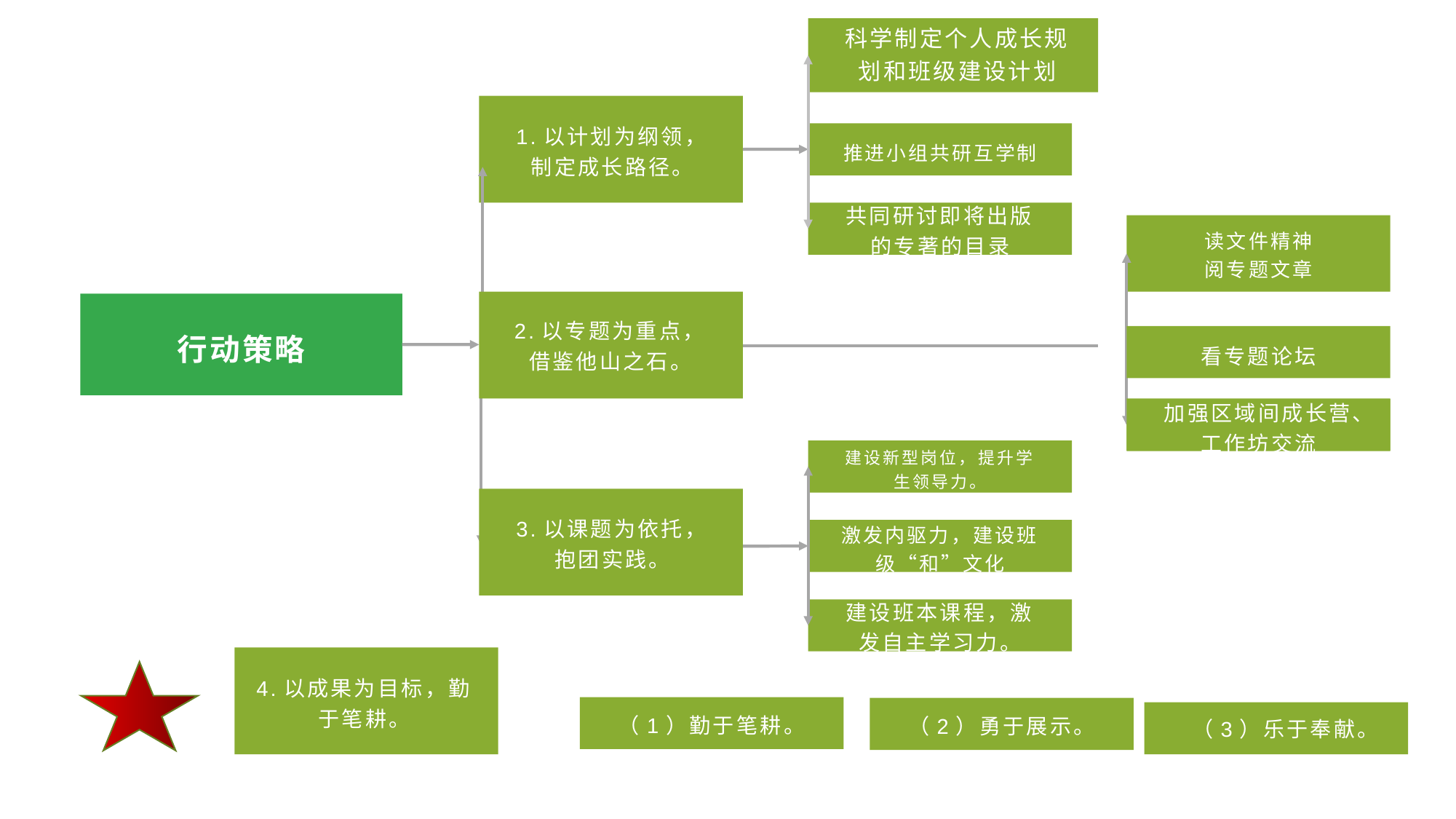

科学制定个人成长规划和班级建设计划

1.以计划为纲领，制定成长路径。

推进小组共研互学制

共同研讨即将出版的专著的目录

读文件精神
阅专题文章
2.以专题为重点，借鉴他山之石。

行动策略

看专题论坛

加强区域间成长营、工作坊交流
看专题论坛

建设新型岗位，提升学生领导力。
3.以课题为依托，抱团实践。

激发内驱力，建设班级“和”文化

建设班本课程，激发自主学习力。

4.以成果为目标，勤于笔耕。

（1）勤于笔耕。
（2）勇于展示。

（3）乐于奉献。